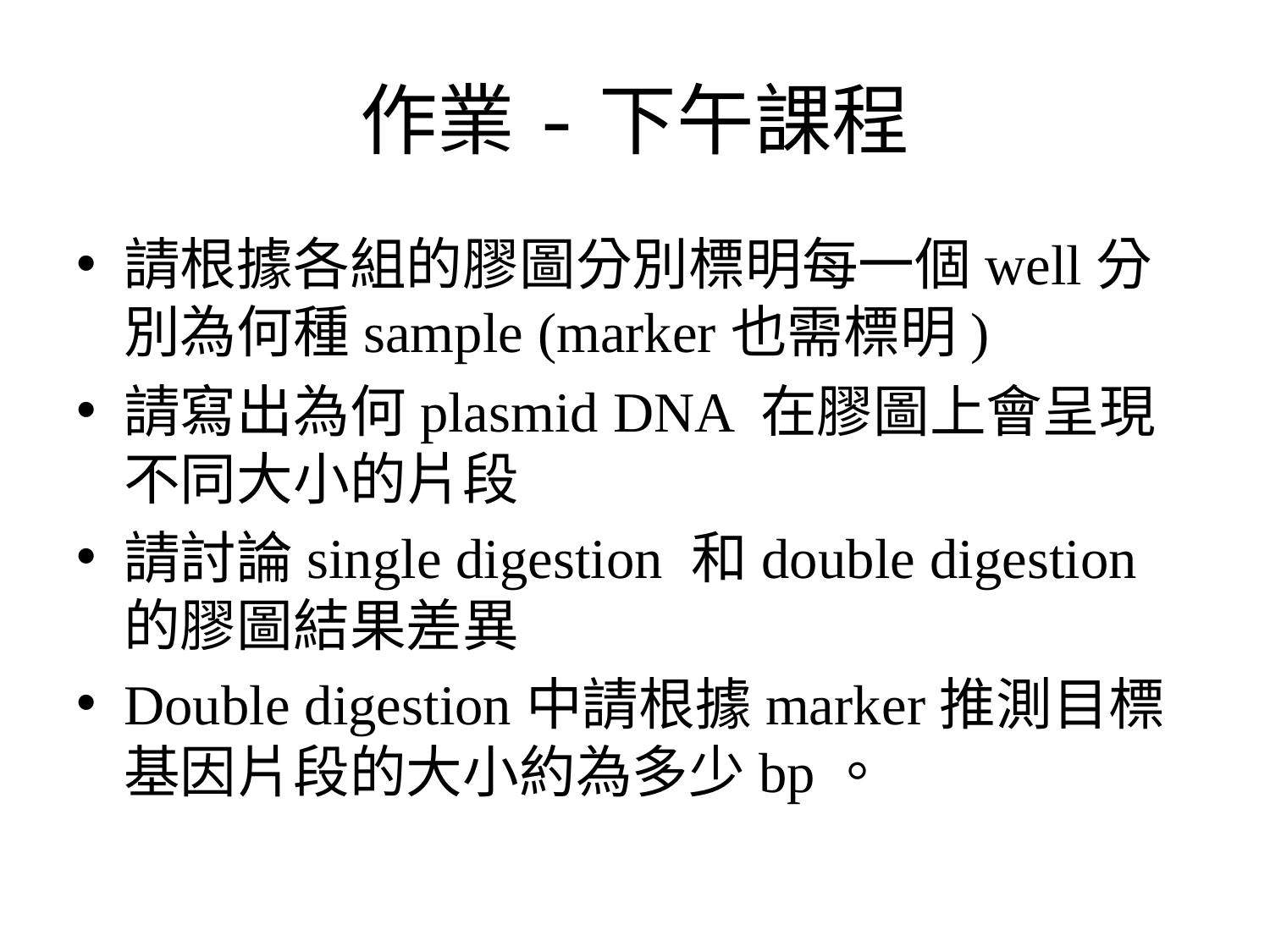

# 作業-下午課程
請根據各組的膠圖分別標明每一個well分別為何種sample (marker也需標明)
請寫出為何plasmid DNA 在膠圖上會呈現不同大小的片段
請討論single digestion 和double digestion的膠圖結果差異
Double digestion中請根據marker推測目標基因片段的大小約為多少bp。